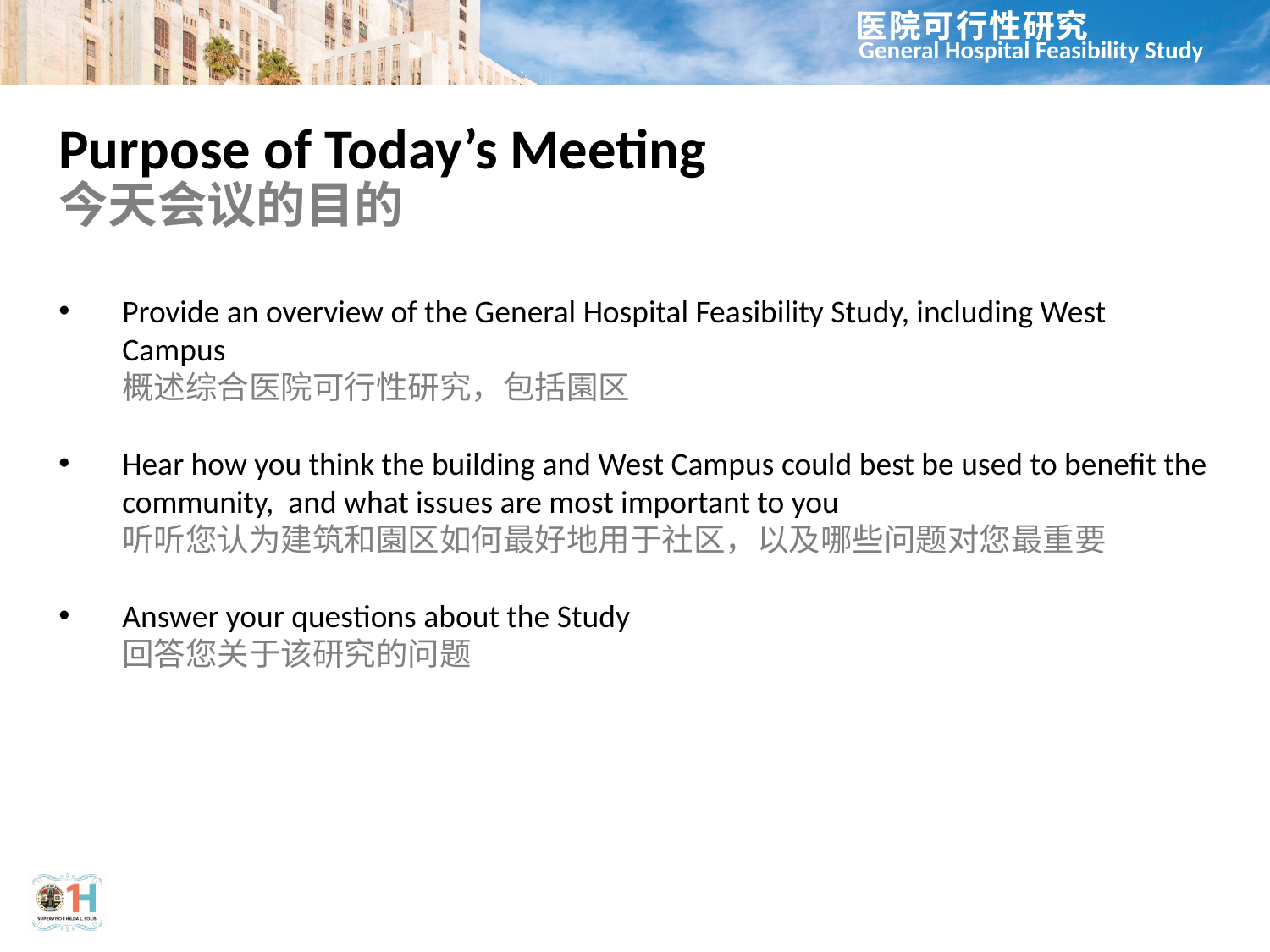

医院可行性研究
Purpose of Today’s Meeting
今天会议的目的
Provide an overview of the General Hospital Feasibility Study, including West Campus
概述综合医院可行性研究，包括園区

Hear how you think the building and West Campus could best be used to benefit the community,  and what issues are most important to you
听听您认为建筑和園区如何最好地用于社区，以及哪些问题对您最重要

Answer your questions about the Study
回答您关于该研究的问题